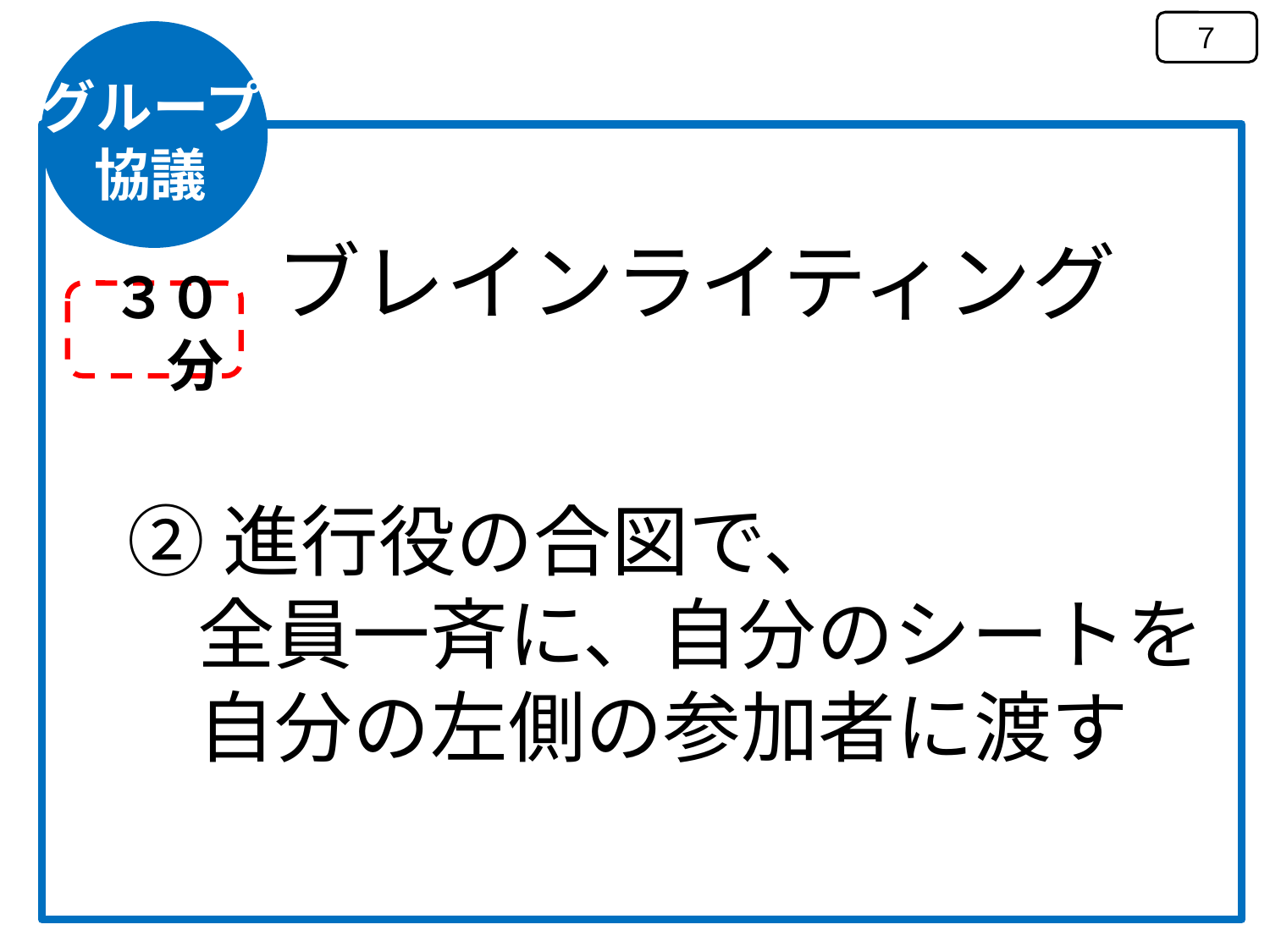

７

グループ
協議

ブレインライティング
３０分
②進行役の合図で、
   全員一斉に、自分のシートを
   自分の左側の参加者に渡す